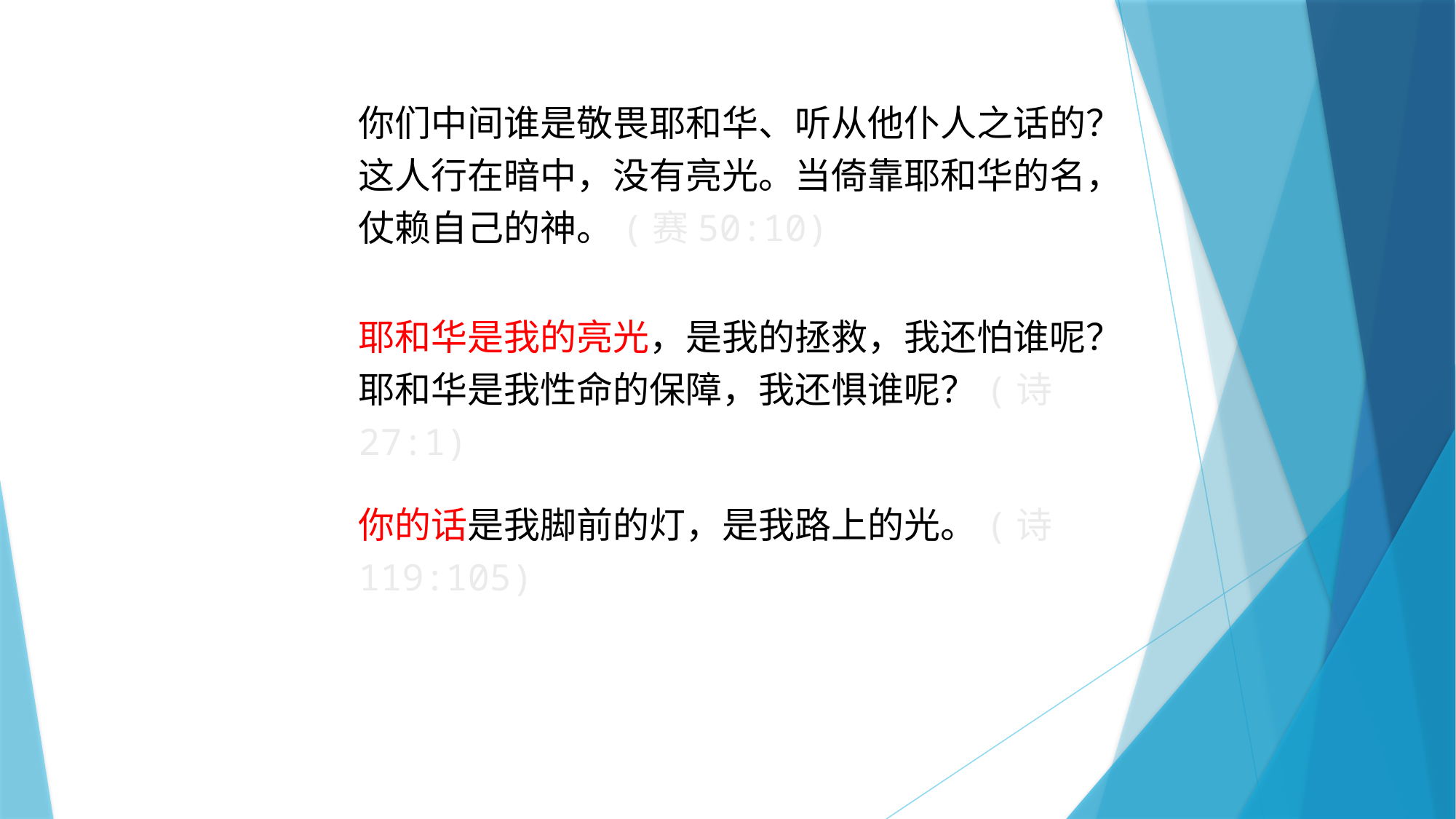

你们中间谁是敬畏耶和华、听从他仆人之话的？这人行在暗中，没有亮光。当倚靠耶和华的名，仗赖自己的神。(赛50:10)
耶和华是我的亮光，是我的拯救，我还怕谁呢？耶和华是我性命的保障，我还惧谁呢？(诗27:1)

你的话是我脚前的灯，是我路上的光。(诗119:105)